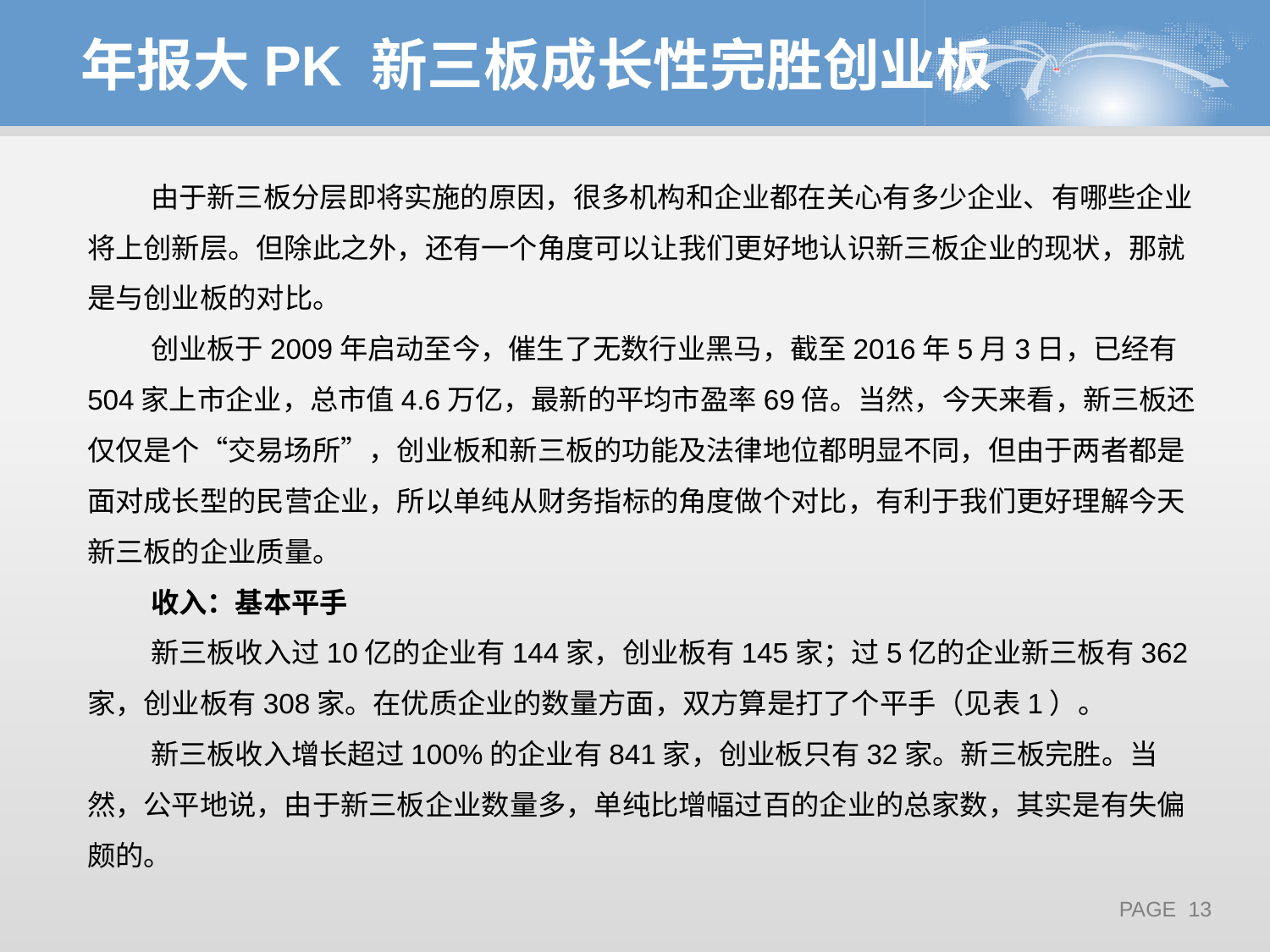

年报大PK 新三板成长性完胜创业板
由于新三板分层即将实施的原因，很多机构和企业都在关心有多少企业、有哪些企业将上创新层。但除此之外，还有一个角度可以让我们更好地认识新三板企业的现状，那就是与创业板的对比。
创业板于2009年启动至今，催生了无数行业黑马，截至2016年5月3日，已经有504家上市企业，总市值4.6万亿，最新的平均市盈率69倍。当然，今天来看，新三板还仅仅是个“交易场所”，创业板和新三板的功能及法律地位都明显不同，但由于两者都是面对成长型的民营企业，所以单纯从财务指标的角度做个对比，有利于我们更好理解今天新三板的企业质量。
收入：基本平手
新三板收入过10亿的企业有144家，创业板有145家；过5亿的企业新三板有362家，创业板有308家。在优质企业的数量方面，双方算是打了个平手（见表1）。
新三板收入增长超过100%的企业有841家，创业板只有32家。新三板完胜。当然，公平地说，由于新三板企业数量多，单纯比增幅过百的企业的总家数，其实是有失偏颇的。